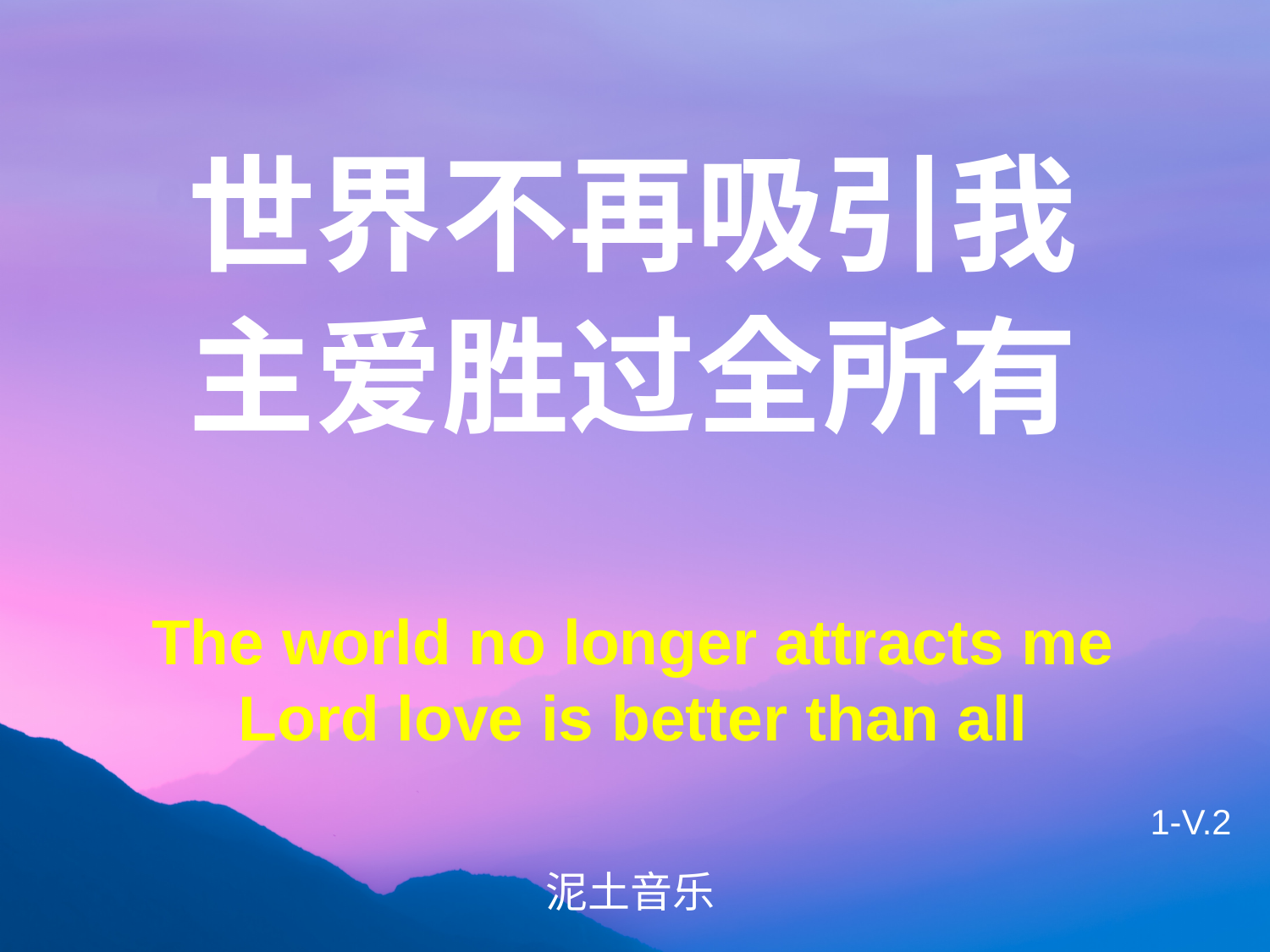

世界不再吸引我
主爱胜过全所有

The world no longer attracts me
Lord love is better than all
1-V.2
泥土音乐